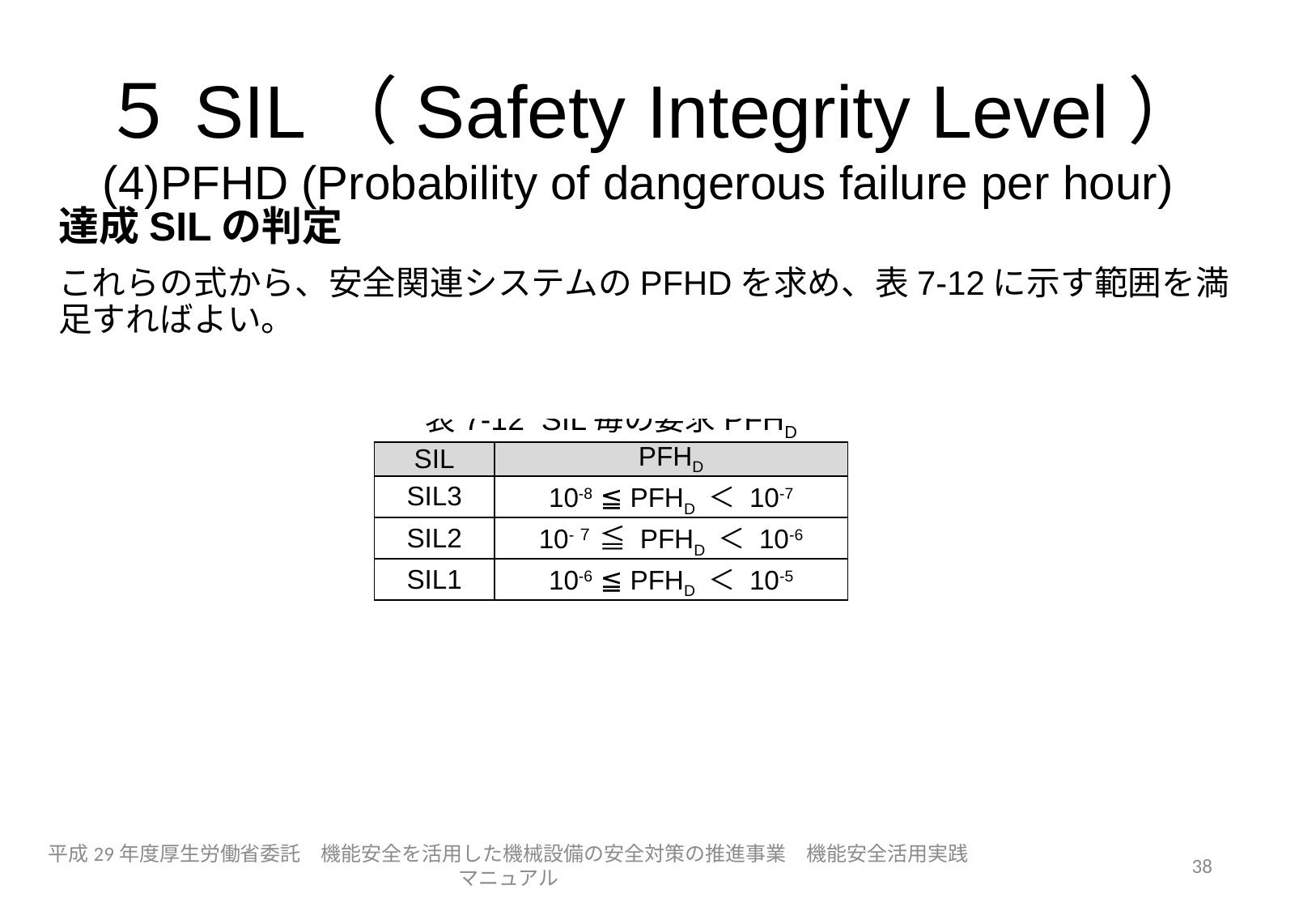

# ５SIL（Safety Integrity Level） (4)PFHD (Probability of dangerous failure per hour)
達成SILの判定
これらの式から、安全関連システムのPFHDを求め、表7-12に示す範囲を満足すればよい。
| 表7-12 SIL毎の要求PFHD |  |
| --- | --- |
| SIL | PFHD |
| SIL3 | 10-8 ≦ PFHD ＜ 10-7 |
| SIL2 | 10-７ ≦ PFHD ＜ 10-6 |
| SIL1 | 10-6 ≦ PFHD ＜ 10-5 |
平成29年度厚生労働省委託　機能安全を活用した機械設備の安全対策の推進事業　機能安全活用実践マニュアル
38